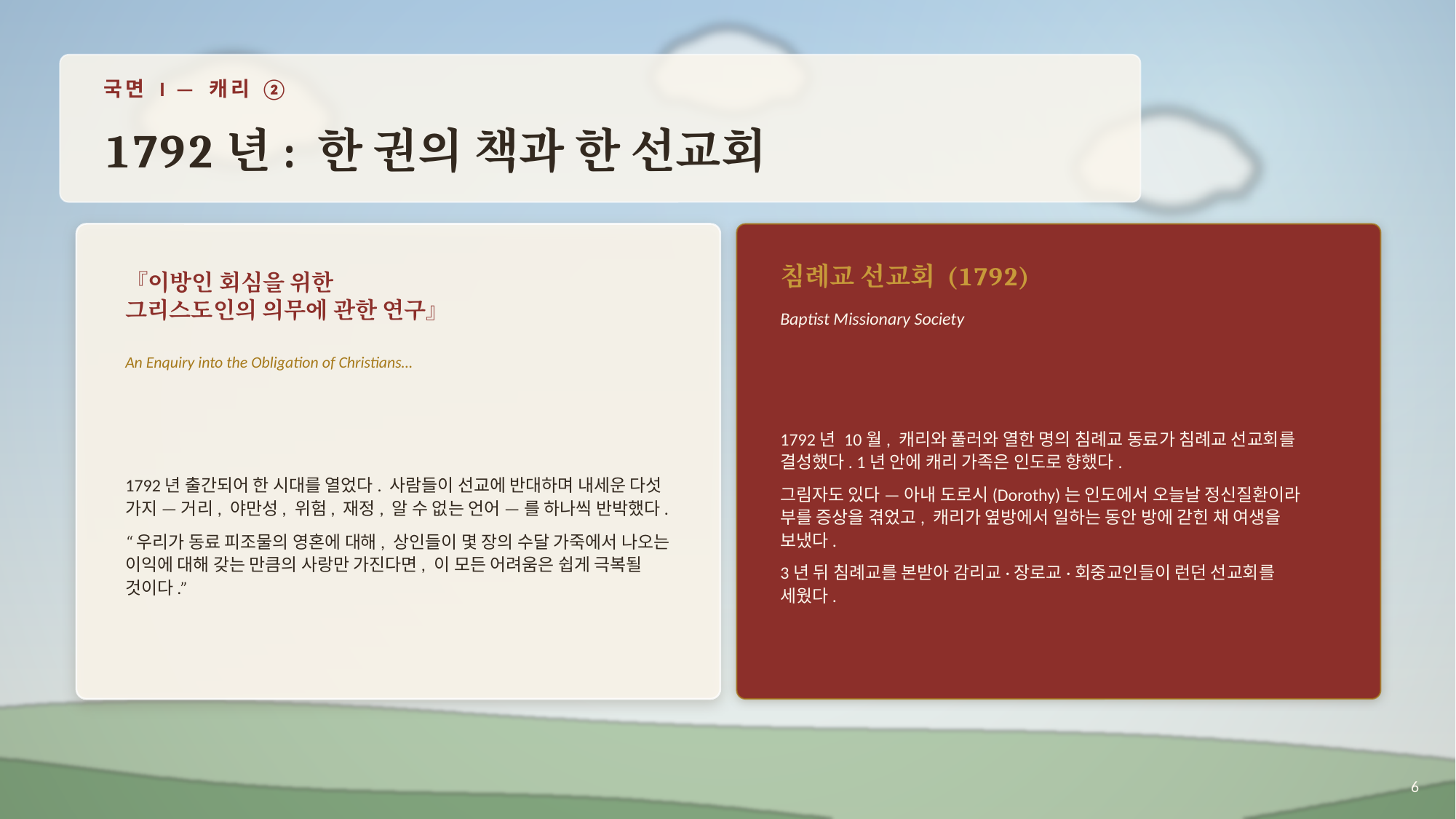

국면 I — 캐리 ②
1792년: 한 권의 책과 한 선교회

『이방인 회심을 위한
그리스도인의 의무에 관한 연구』
침례교 선교회 (1792)
Baptist Missionary Society
An Enquiry into the Obligation of Christians…
1792년 10월, 캐리와 풀러와 열한 명의 침례교 동료가 침례교 선교회를 결성했다. 1년 안에 캐리 가족은 인도로 향했다.
그림자도 있다 — 아내 도로시(Dorothy)는 인도에서 오늘날 정신질환이라 부를 증상을 겪었고, 캐리가 옆방에서 일하는 동안 방에 갇힌 채 여생을 보냈다.
3년 뒤 침례교를 본받아 감리교·장로교·회중교인들이 런던 선교회를 세웠다.
1792년 출간되어 한 시대를 열었다. 사람들이 선교에 반대하며 내세운 다섯 가지 — 거리, 야만성, 위험, 재정, 알 수 없는 언어 — 를 하나씩 반박했다.
“우리가 동료 피조물의 영혼에 대해, 상인들이 몇 장의 수달 가죽에서 나오는 이익에 대해 갖는 만큼의 사랑만 가진다면, 이 모든 어려움은 쉽게 극복될 것이다.”
6